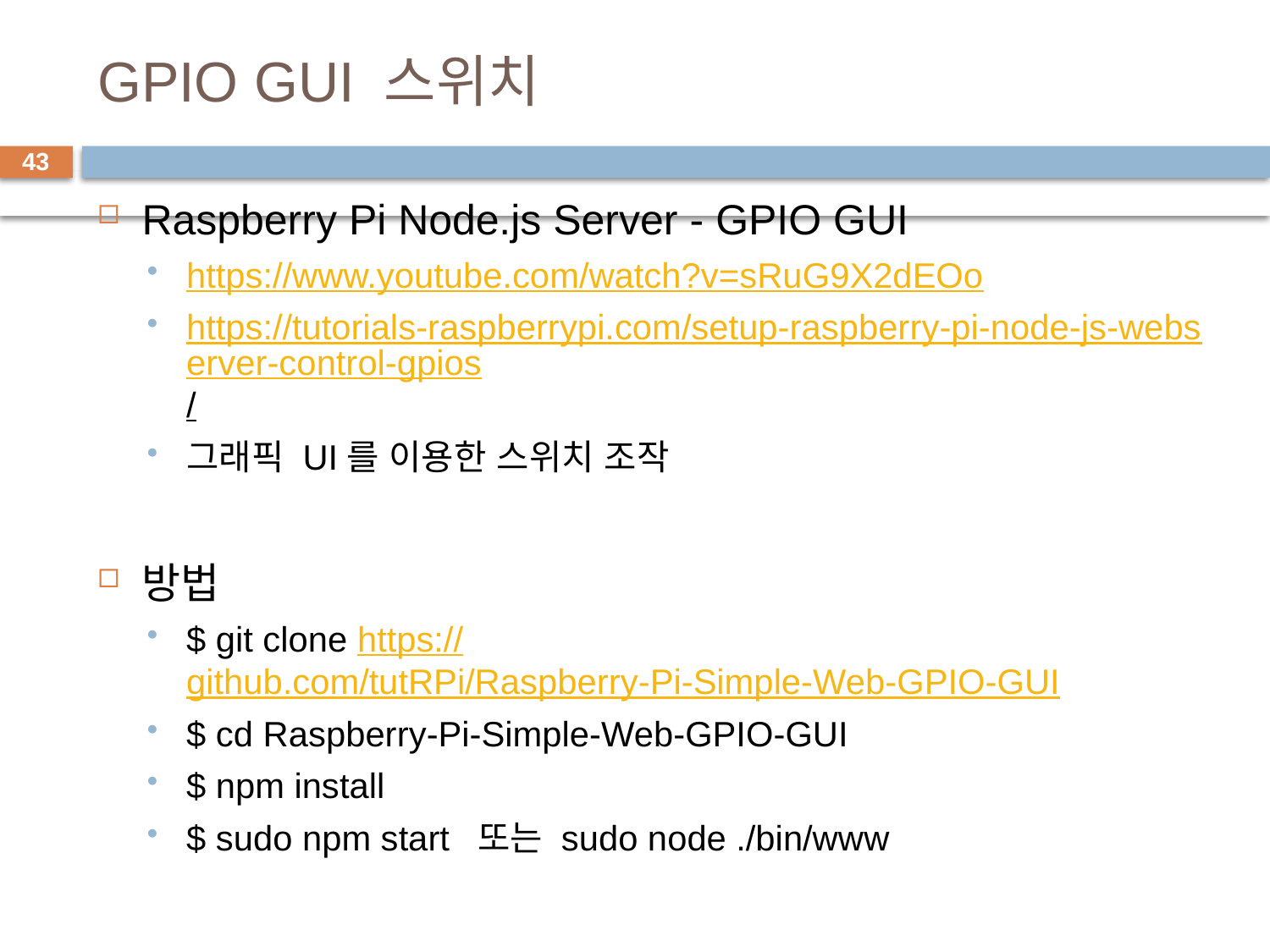

# GPIO GUI 스위치
43
Raspberry Pi Node.js Server - GPIO GUI
https://www.youtube.com/watch?v=sRuG9X2dEOo
https://tutorials-raspberrypi.com/setup-raspberry-pi-node-js-webserver-control-gpios/
그래픽 UI를 이용한 스위치 조작

방법
$ git clone https://github.com/tutRPi/Raspberry-Pi-Simple-Web-GPIO-GUI
$ cd Raspberry-Pi-Simple-Web-GPIO-GUI
$ npm install
$ sudo npm start  또는 sudo node ./bin/www